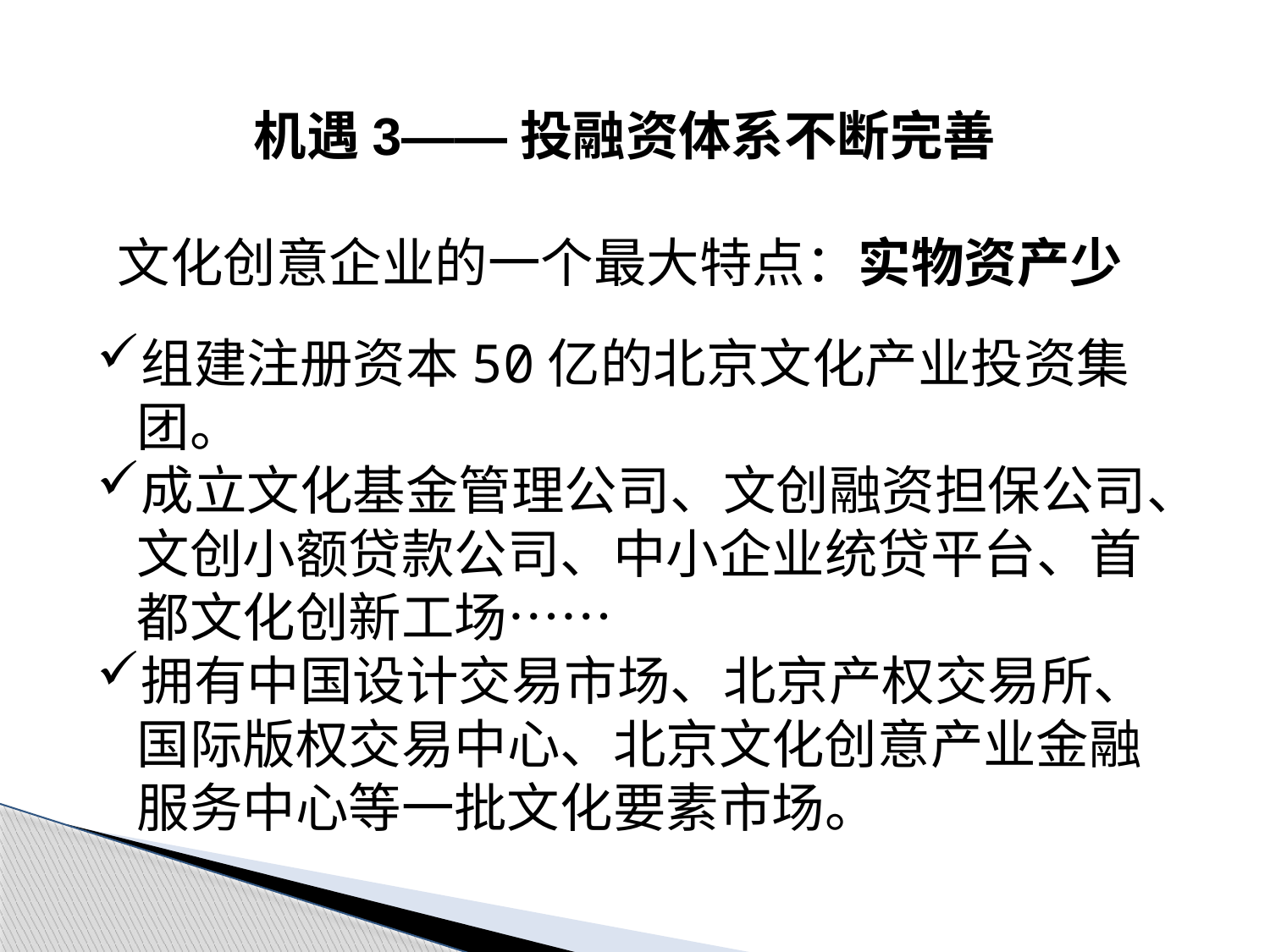

机遇3——投融资体系不断完善

文化创意企业的一个最大特点：实物资产少
组建注册资本50亿的北京文化产业投资集团。
成立文化基金管理公司、文创融资担保公司、文创小额贷款公司、中小企业统贷平台、首都文化创新工场……
拥有中国设计交易市场、北京产权交易所、国际版权交易中心、北京文化创意产业金融服务中心等一批文化要素市场。